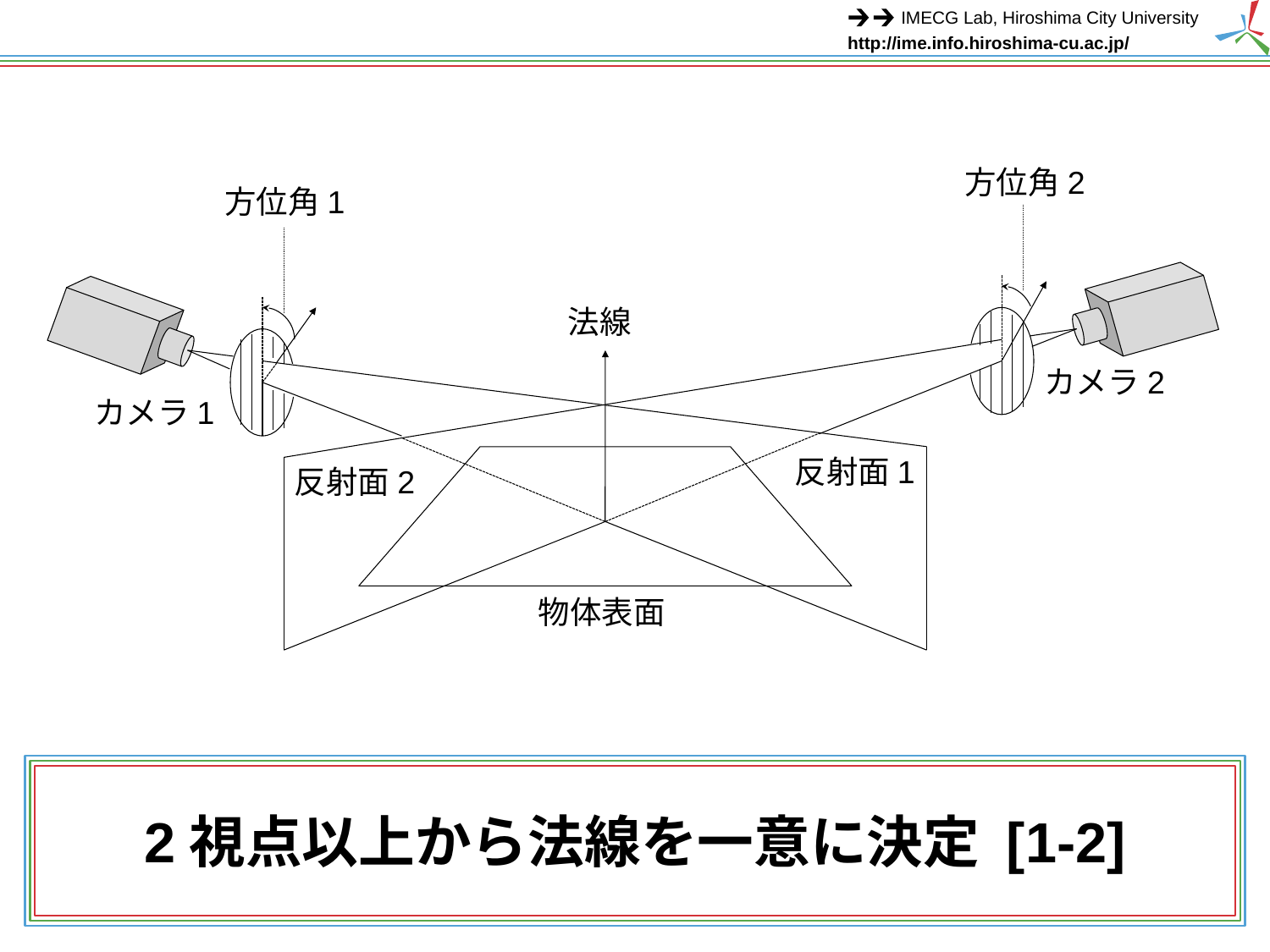

方位角2
方位角1

法線

カメラ2
カメラ1
反射面1

反射面2
物体表面
# 2視点以上から法線を一意に決定 [1-2]